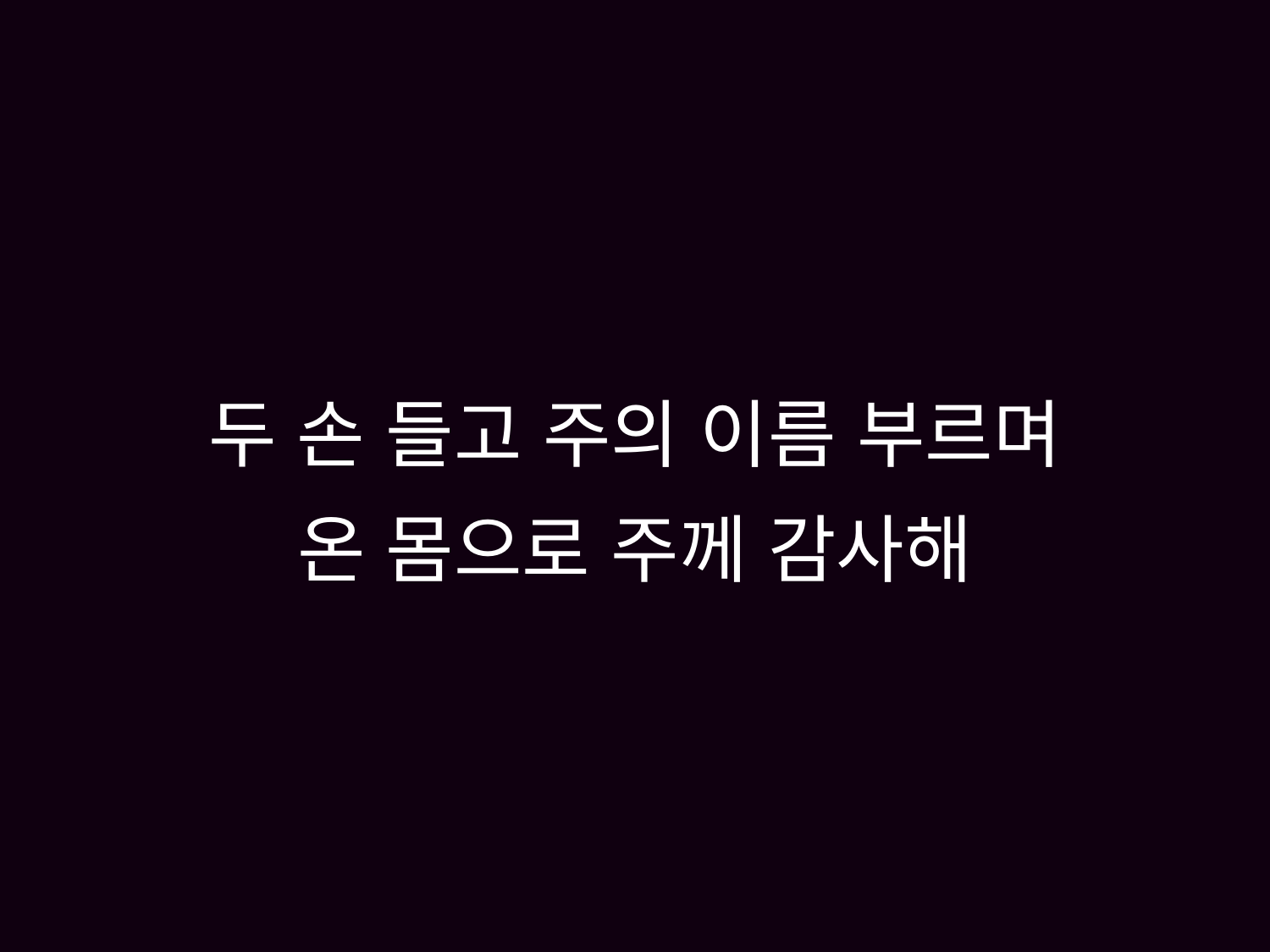

# 두 손 들고 주의 이름 부르며 온 몸으로 주께 감사해